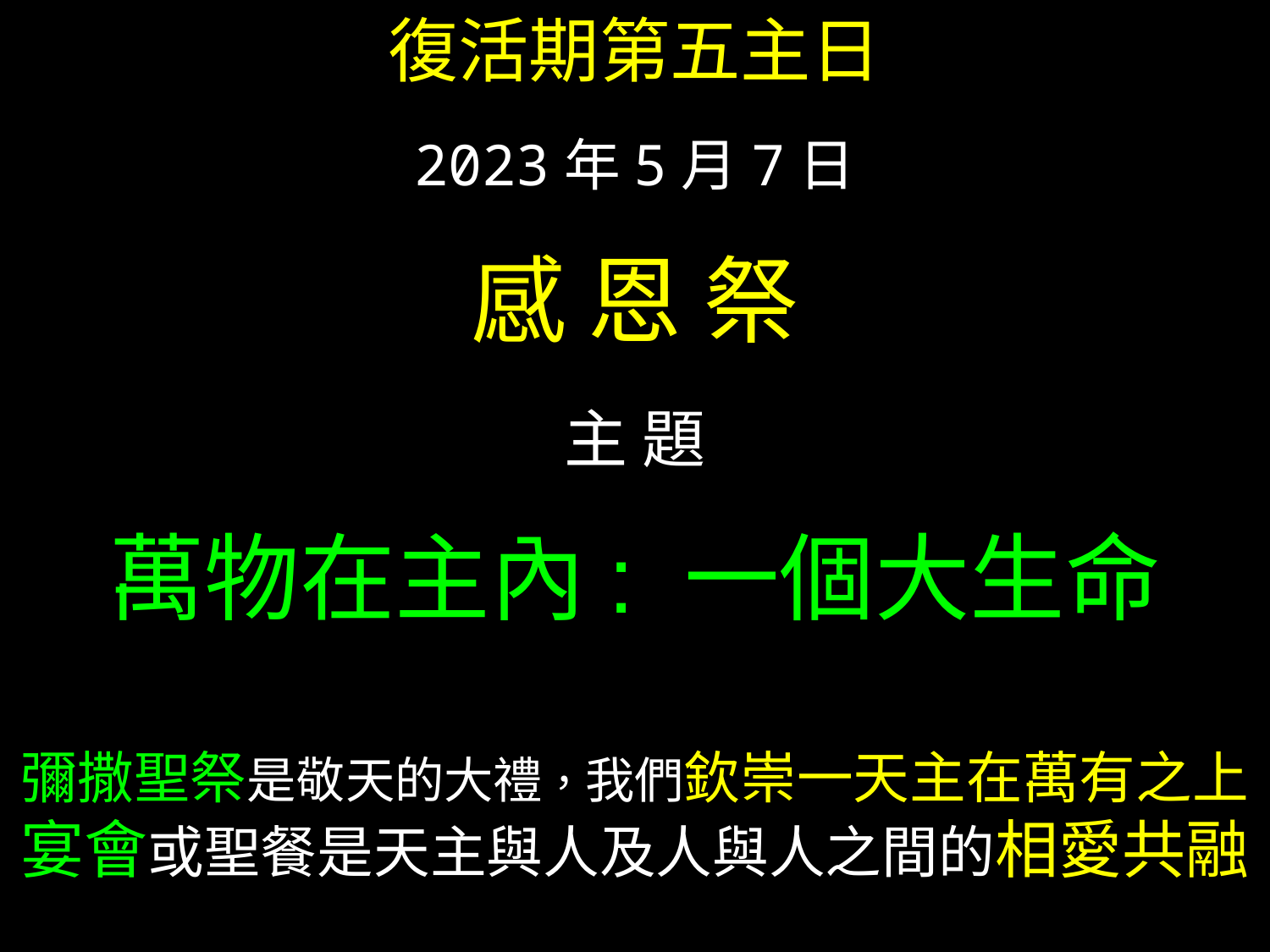

復活期第五主日

2023年5月7日

感 恩 祭

主 題
萬物在主內: 一個大生命

彌撒聖祭是敬天的大禮，我們欽崇一天主在萬有之上
宴會或聖餐是天主與人及人與人之間的相愛共融